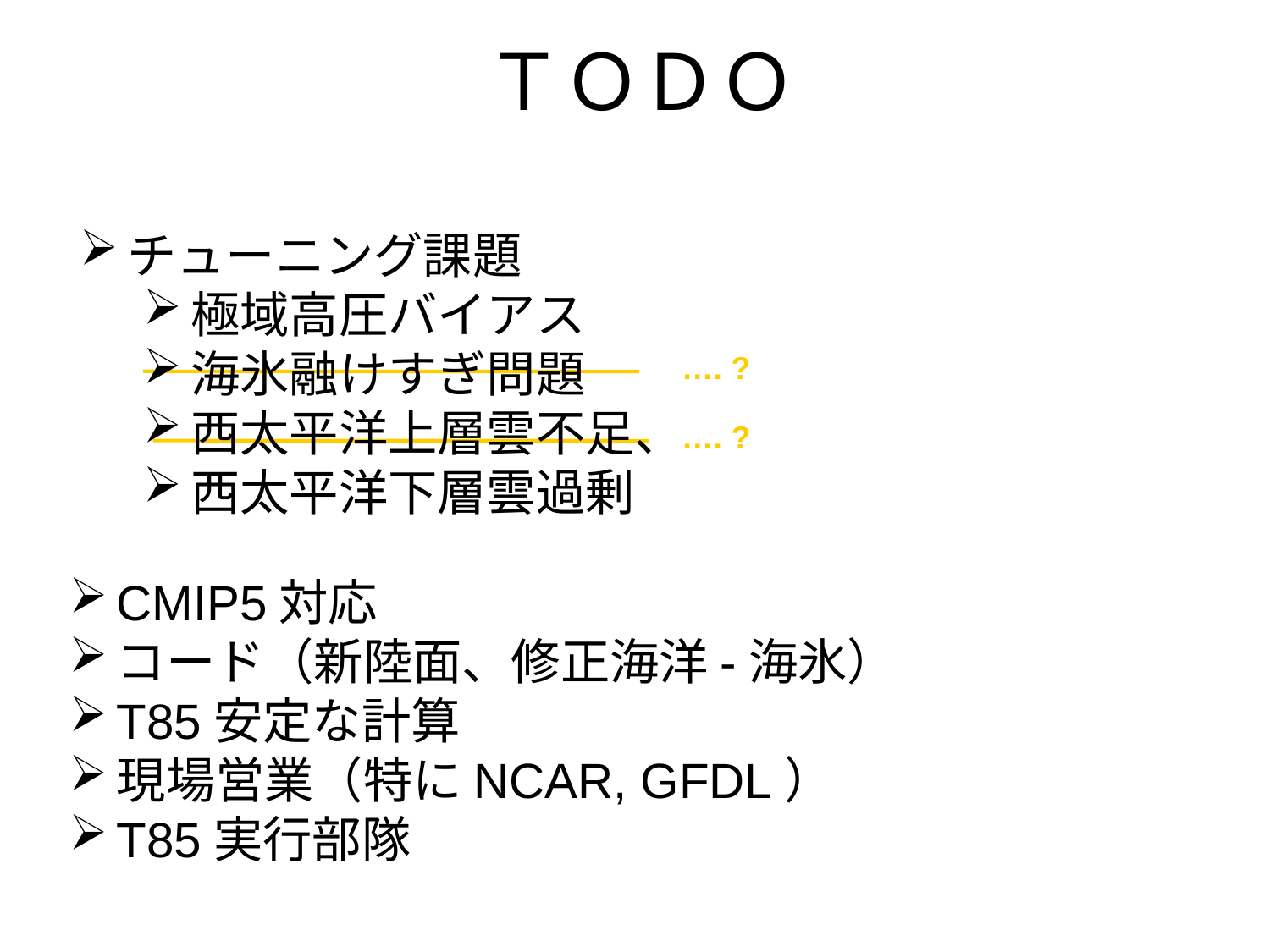

# ＴＯＤＯ
チューニング課題
極域高圧バイアス
海氷融けすぎ問題
西太平洋上層雲不足、
西太平洋下層雲過剰
…. ?
…. ?
CMIP5対応
コード（新陸面、修正海洋-海氷）
T85安定な計算
現場営業（特にNCAR, GFDL）
T85実行部隊